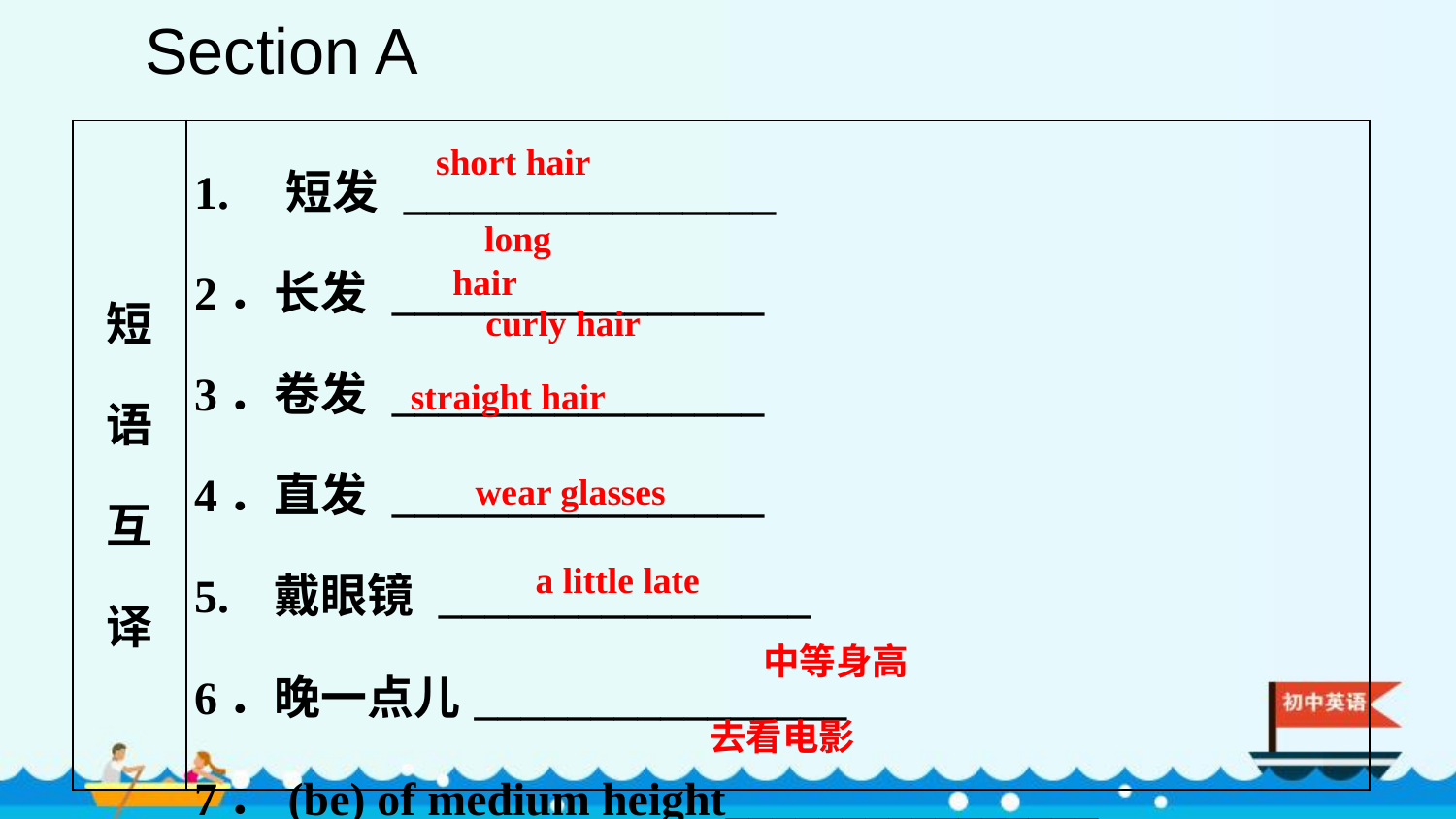

Section A
| 短 语 互 译 | 1. 短发 \_\_\_\_\_\_\_\_\_\_\_\_\_\_\_\_ 2．长发 \_\_\_\_\_\_\_\_\_\_\_\_\_\_\_\_ 3．卷发 \_\_\_\_\_\_\_\_\_\_\_\_\_\_\_\_ 4．直发 \_\_\_\_\_\_\_\_\_\_\_\_\_\_\_\_ 5. 戴眼镜 \_\_\_\_\_\_\_\_\_\_\_\_\_\_\_\_ 6．晚一点儿\_\_\_\_\_\_\_\_\_\_\_\_\_\_\_\_ 7．(be) of medium height\_\_\_\_\_\_\_\_\_\_\_\_\_\_\_\_ 8．go to the movie\_\_\_\_\_\_\_\_\_\_\_\_\_\_\_\_ |
| --- | --- |
short hair
long hair
curly hair
 straight hair
wear glasses
a little late
中等身高
去看电影